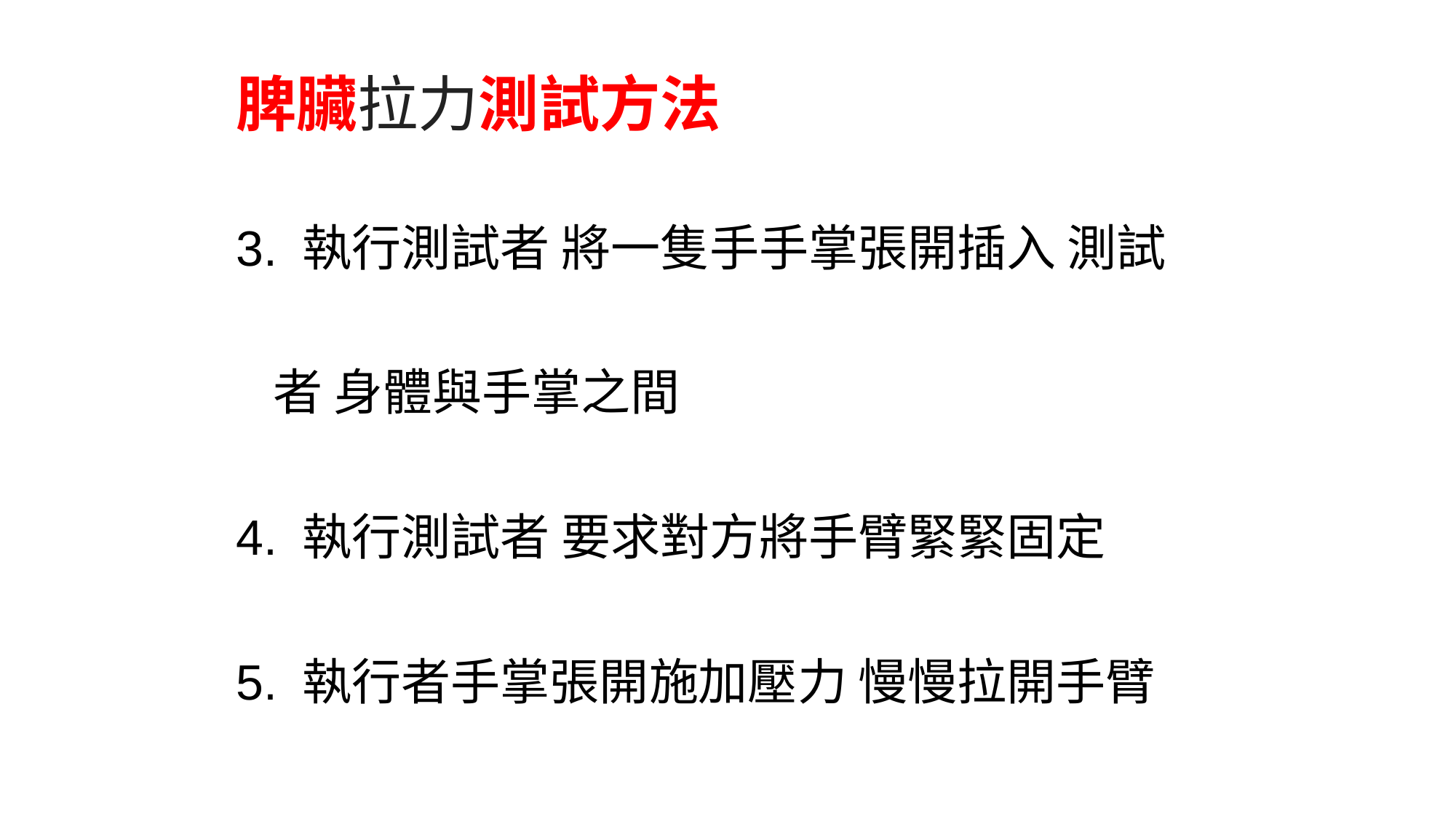

# 脾臟拉力測試方法
3. 執行測試者 將一隻手手掌張開插入 測試

  者 身體與手掌之間

4. 執行測試者 要求對方將手臂緊緊固定

5. 執行者手掌張開施加壓力 慢慢拉開手臂